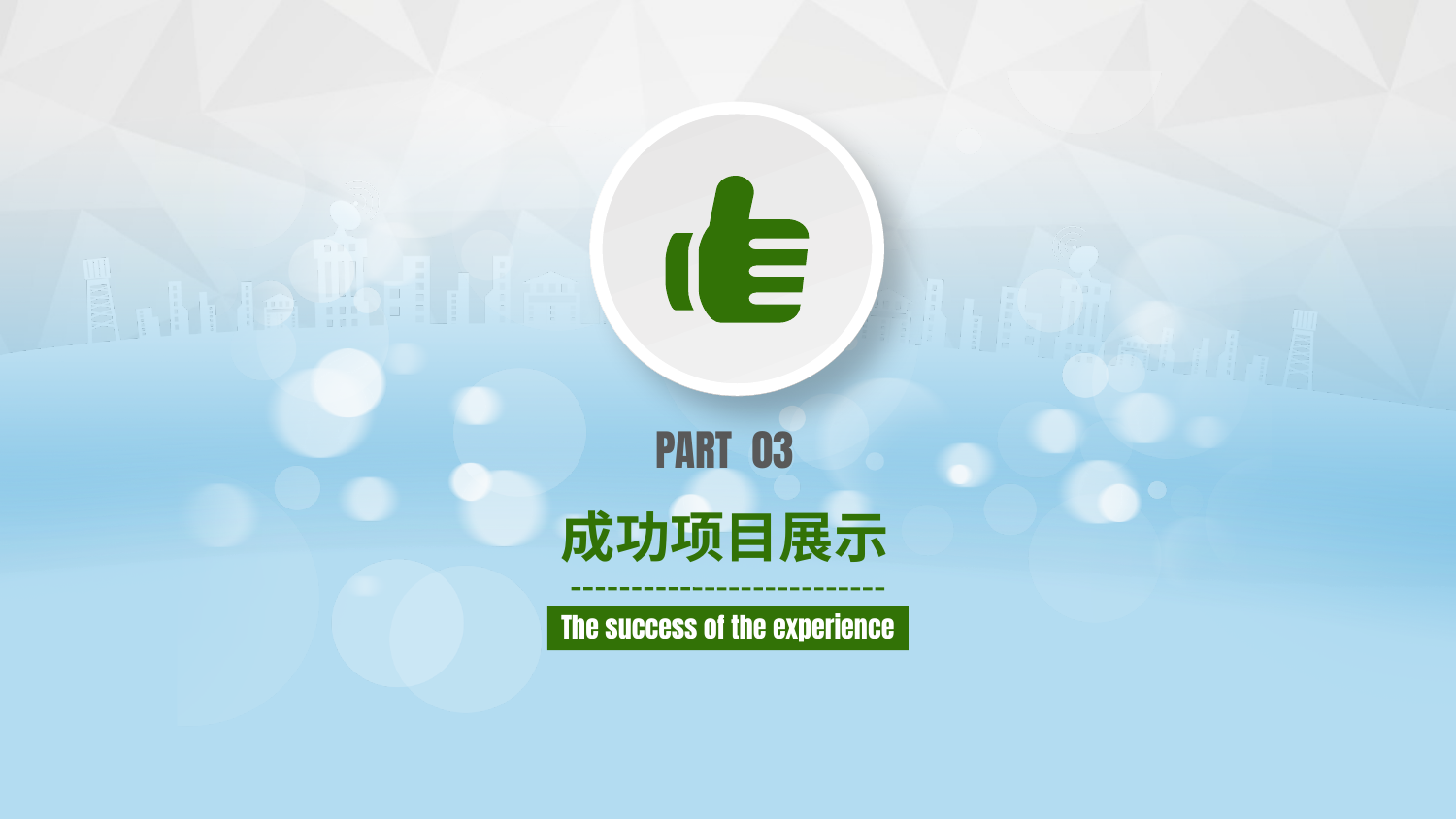

PART  03
成功项目展示

The success of the experience